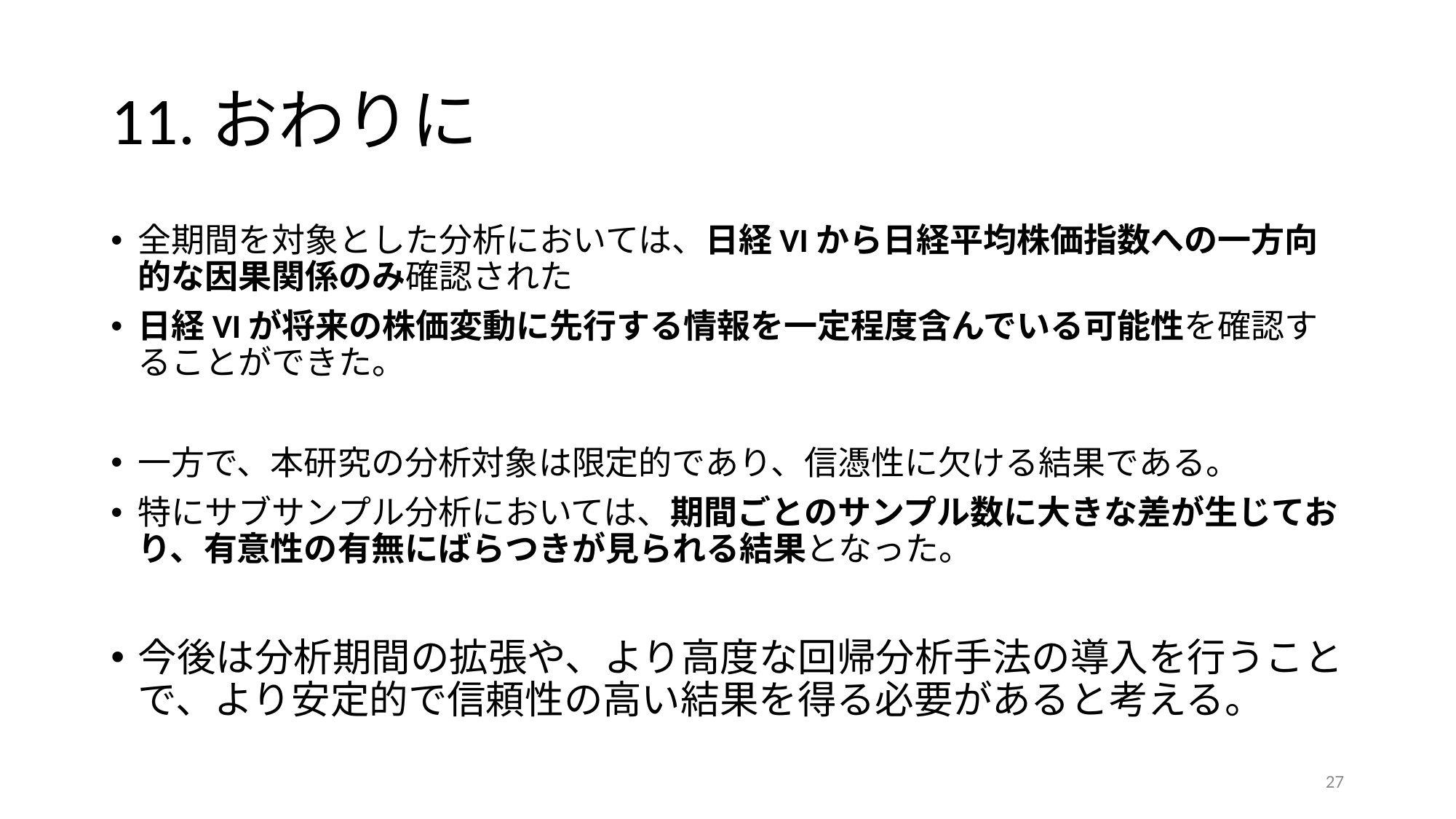

# 11.おわりに
全期間を対象とした分析においては、日経VIから日経平均株価指数への一方向的な因果関係のみ確認された
日経VIが将来の株価変動に先行する情報を一定程度含んでいる可能性を確認することができた。

一方で、本研究の分析対象は限定的であり、信憑性に欠ける結果である。
特にサブサンプル分析においては、期間ごとのサンプル数に大きな差が生じており、有意性の有無にばらつきが見られる結果となった。

今後は分析期間の拡張や、より高度な回帰分析手法の導入を行うことで、より安定的で信頼性の高い結果を得る必要があると考える。

27